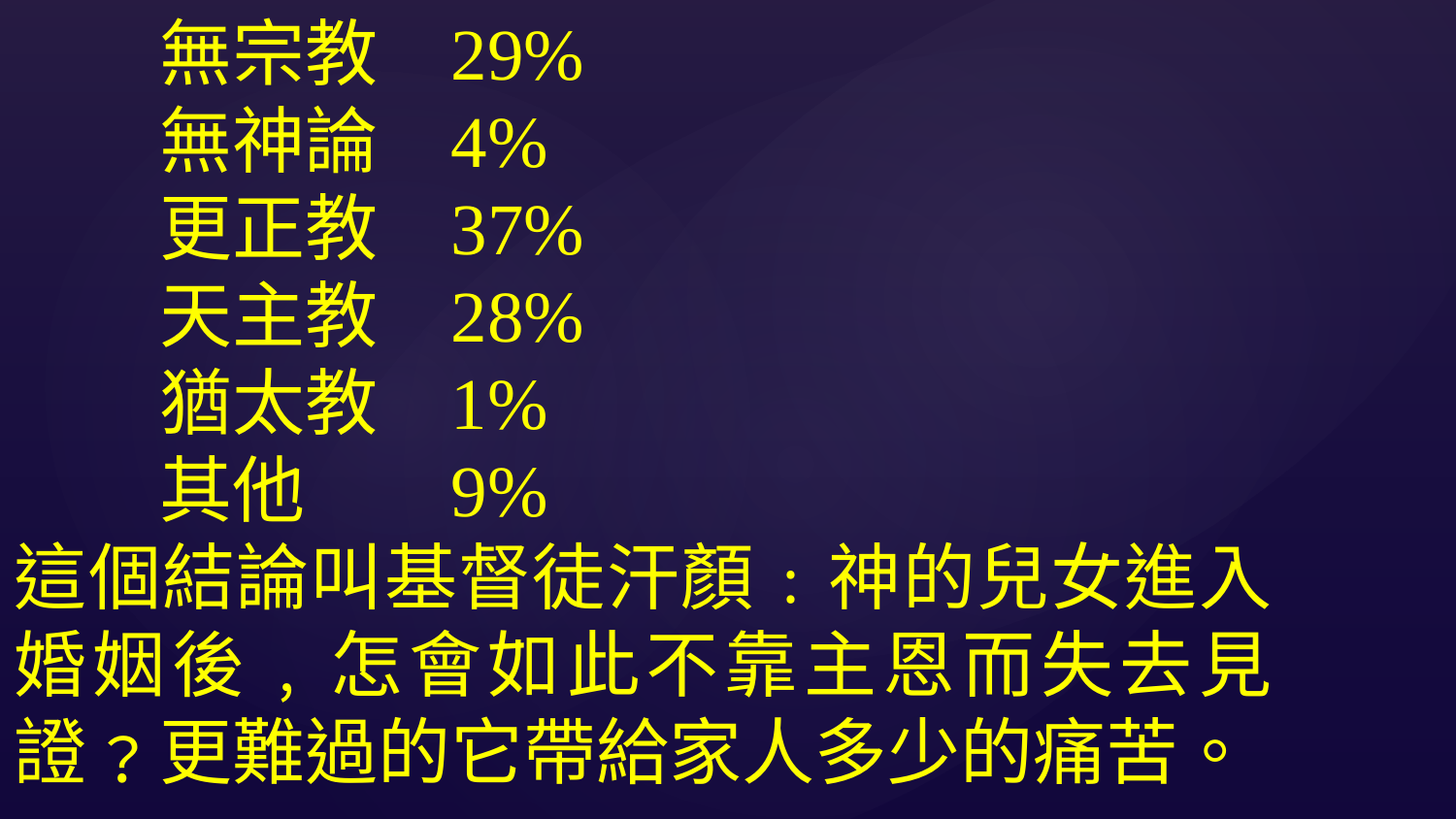

無宗教	29%
	無神論	4%
	更正教	37%
	天主教	28%
	猶太教	1%
	其他	9%
這個結論叫基督徒汗顏﹕神的兒女進入婚姻後﹐怎會如此不靠主恩而失去見證﹖更難過的它帶給家人多少的痛苦。